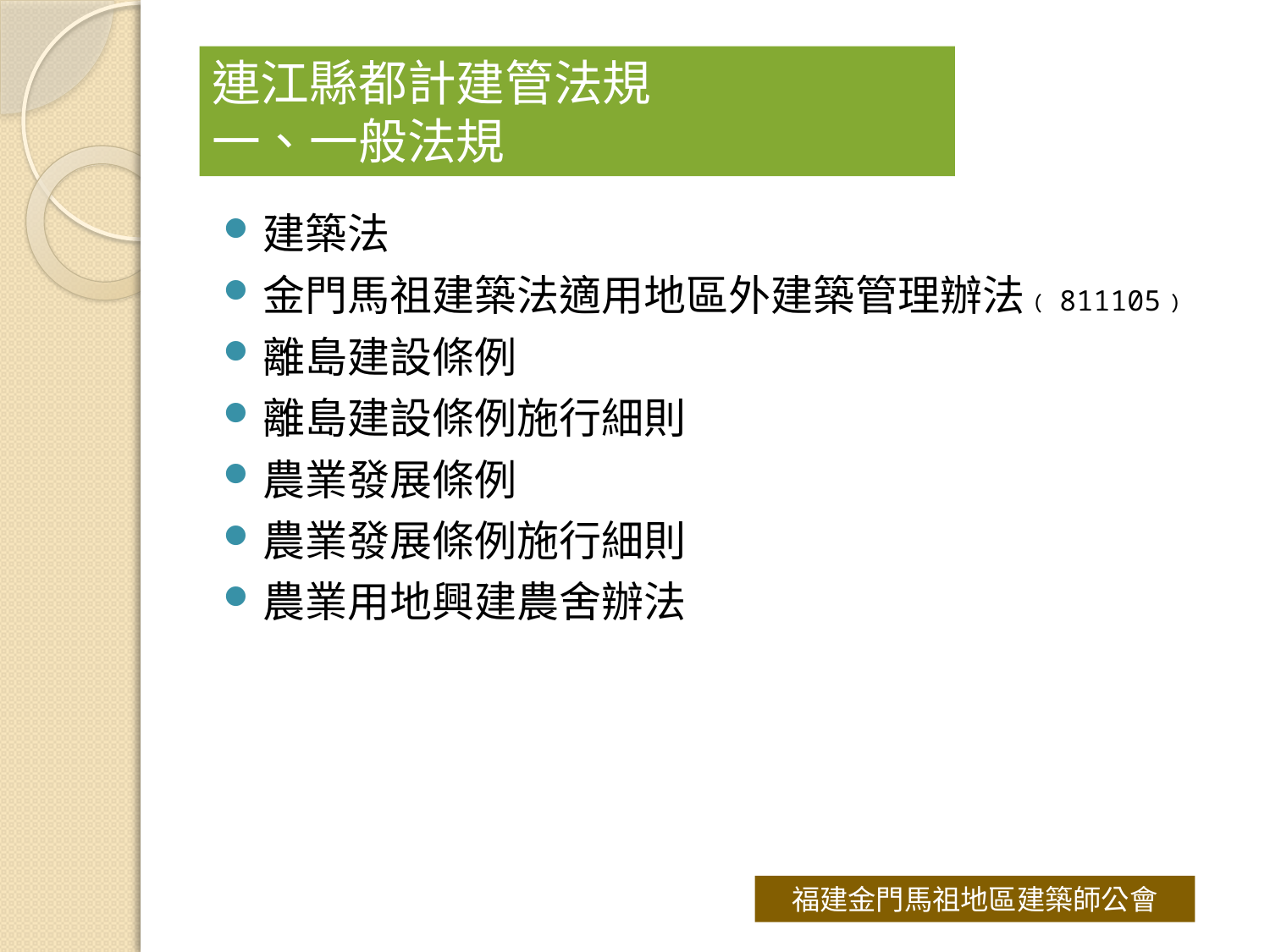

# 連江縣都計建管法規 一、一般法規
建築法
金門馬祖建築法適用地區外建築管理辦法﹙811105﹚
離島建設條例
離島建設條例施行細則
農業發展條例
農業發展條例施行細則
農業用地興建農舍辦法

福建金門馬祖地區建築師公會